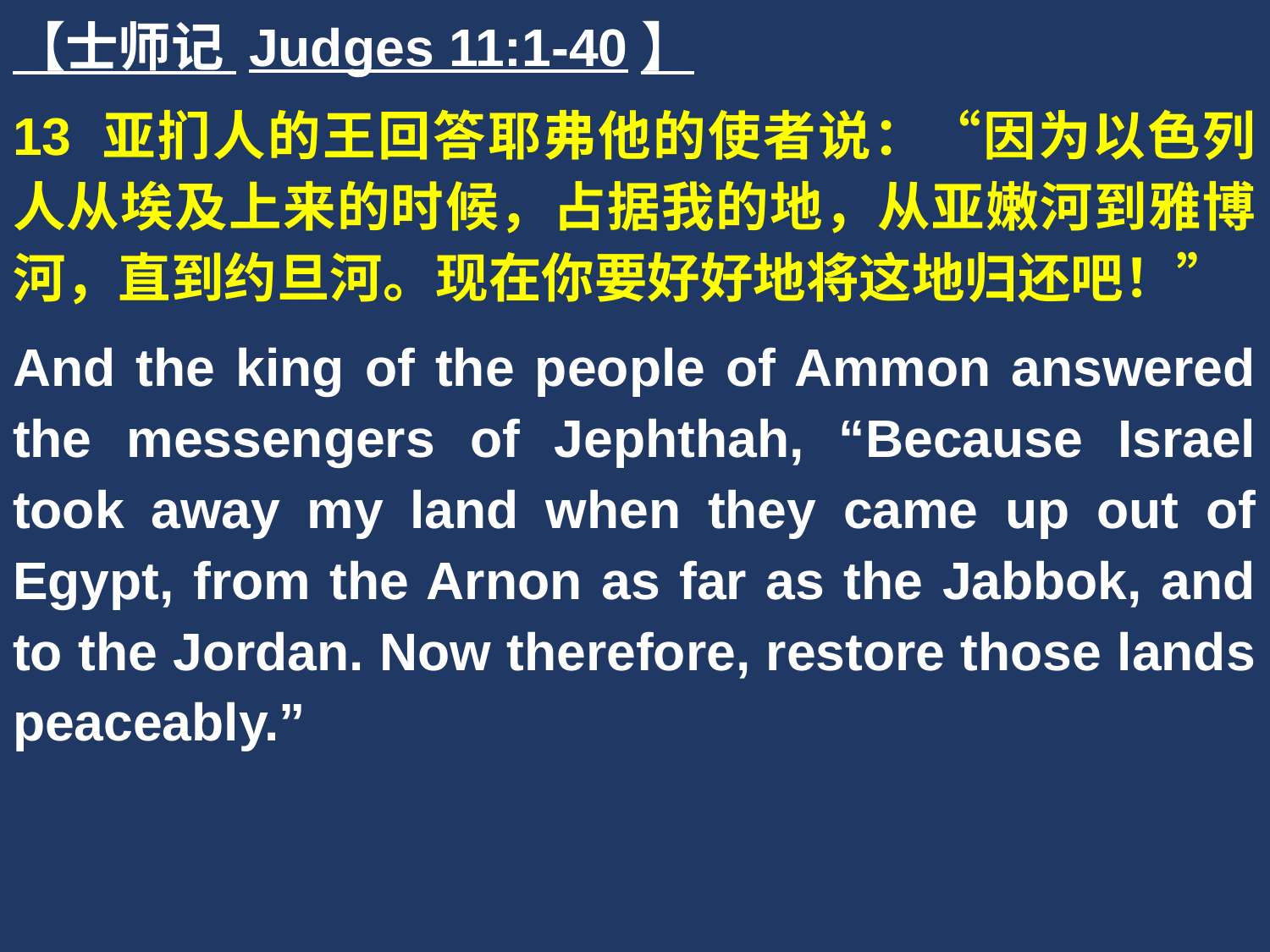

【士师记 Judges 11:1-40】
13 亚扪人的王回答耶弗他的使者说：“因为以色列人从埃及上来的时候，占据我的地，从亚嫩河到雅博河，直到约旦河。现在你要好好地将这地归还吧！”
And the king of the people of Ammon answered the messengers of Jephthah, “Because Israel took away my land when they came up out of Egypt, from the Arnon as far as the Jabbok, and to the Jordan. Now therefore, restore those lands peaceably.”